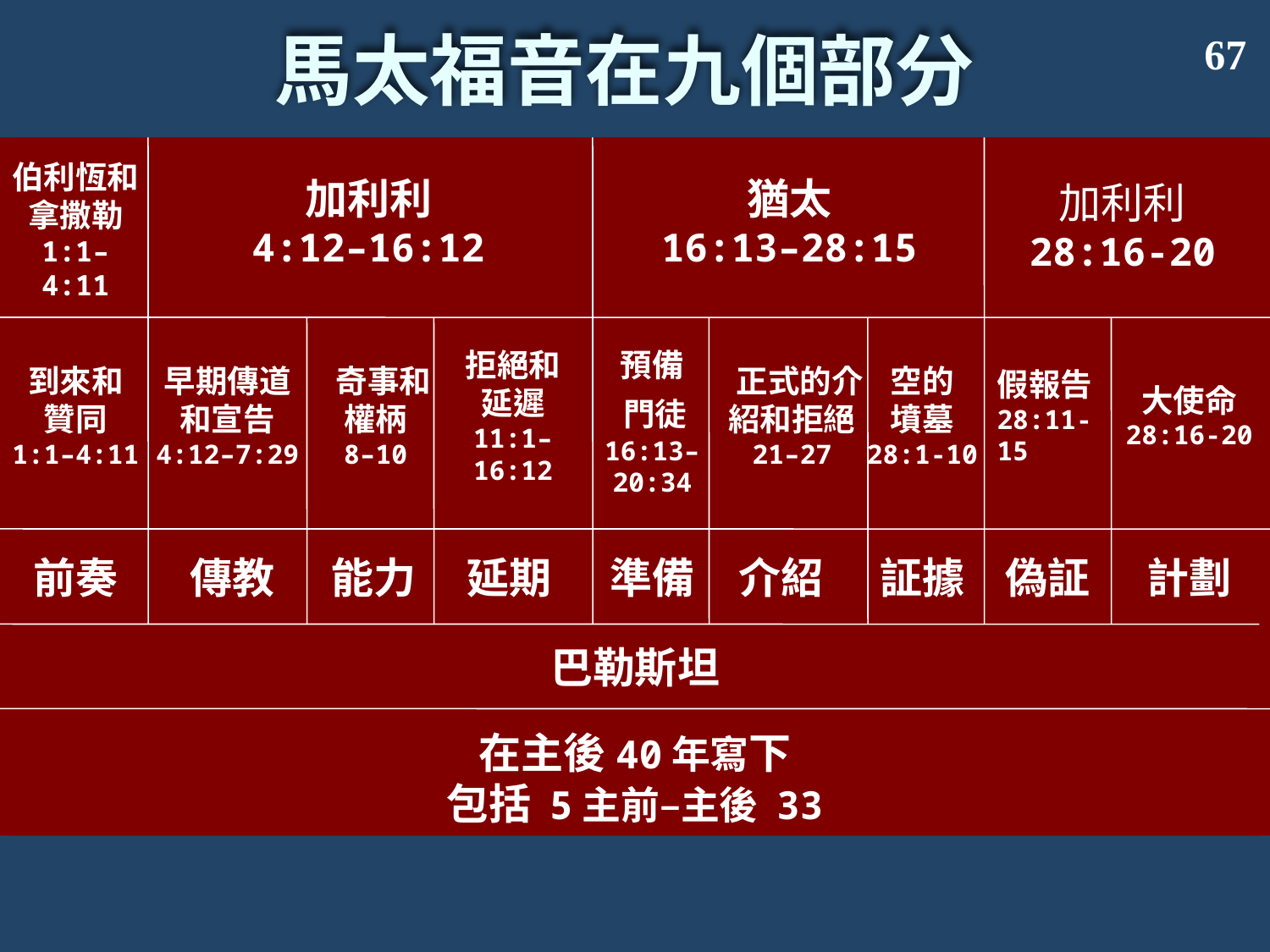

馬太福音在九個部分
67

伯利恆和拿撒勒
1:1–4:11

加利利
4:12–16:12

猶太
16:13–28:15

加利利
28:16-20

到來和
贊同
1:1–4:11
早期傳道
和宣告
4:12–7:29
 奇事和權柄
8–10
拒絕和
延遲
11:1–16:12
 正式的介紹和拒絕
21–27
空的
墳墓
28:1-10
假報告28:11-15
大使命
28:16-20
預備
 門徒
16:13–
20:34

前奏

傳教

能力

延期

準備

介紹

証據

偽証

計劃

巴勒斯坦

在主後40年寫下
包括 5主前–主後 33